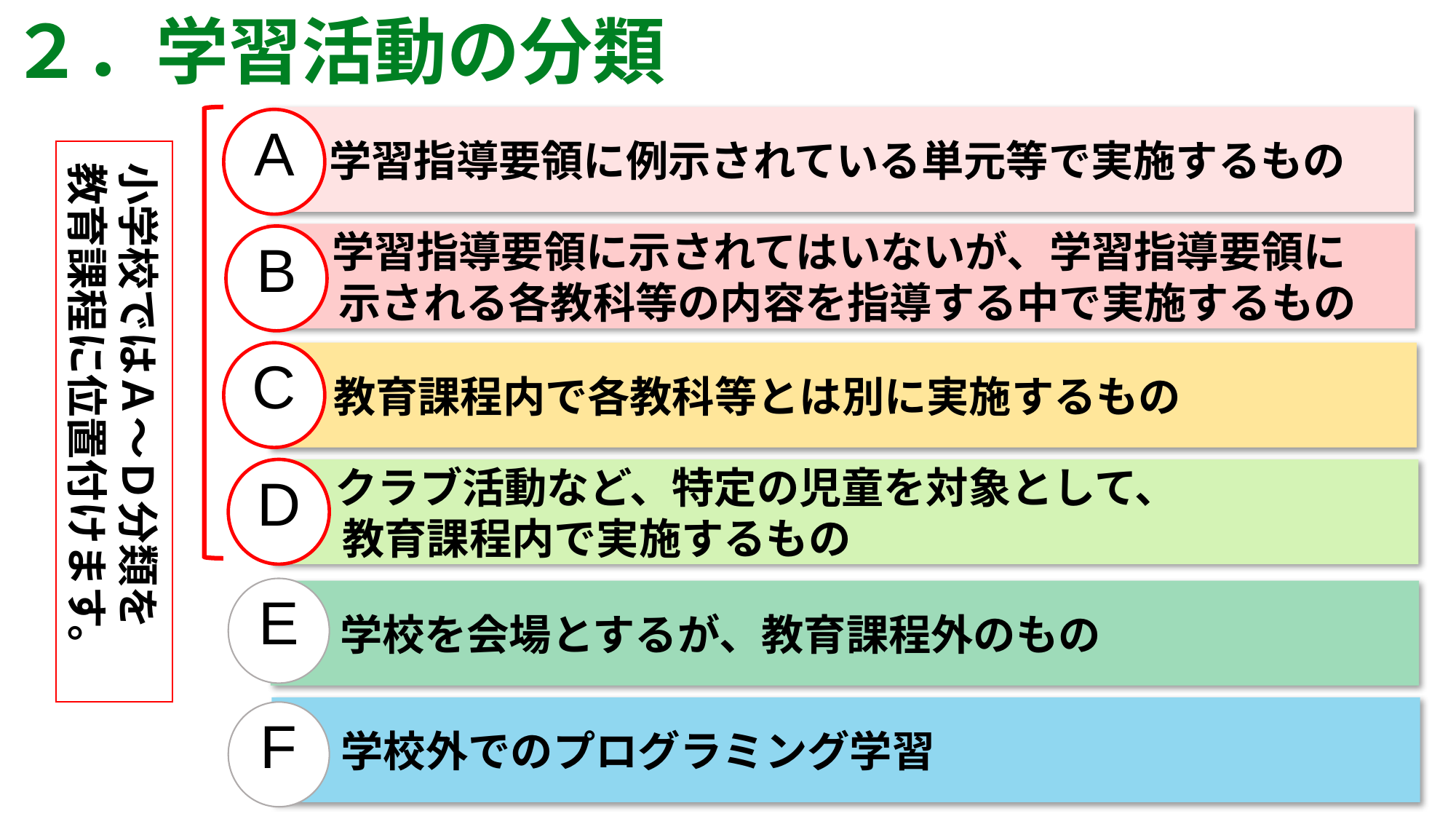

２．学習活動の分類

　学習指導要領に例示されている単元等で実施するもの
A
　 学習指導要領に示されてはいないが、学習指導要領に
  示される各教科等の内容を指導する中で実施するもの
B
C
　 教育課程内で各教科等とは別に実施するもの
D
　 クラブ活動など、特定の児童を対象として、
  教育課程内で実施するもの
E
　  学校を会場とするが、教育課程外のもの
　  学校外でのプログラミング学習
F
小学校ではＡ～Ｄ分類を
教育課程に位置付けます。